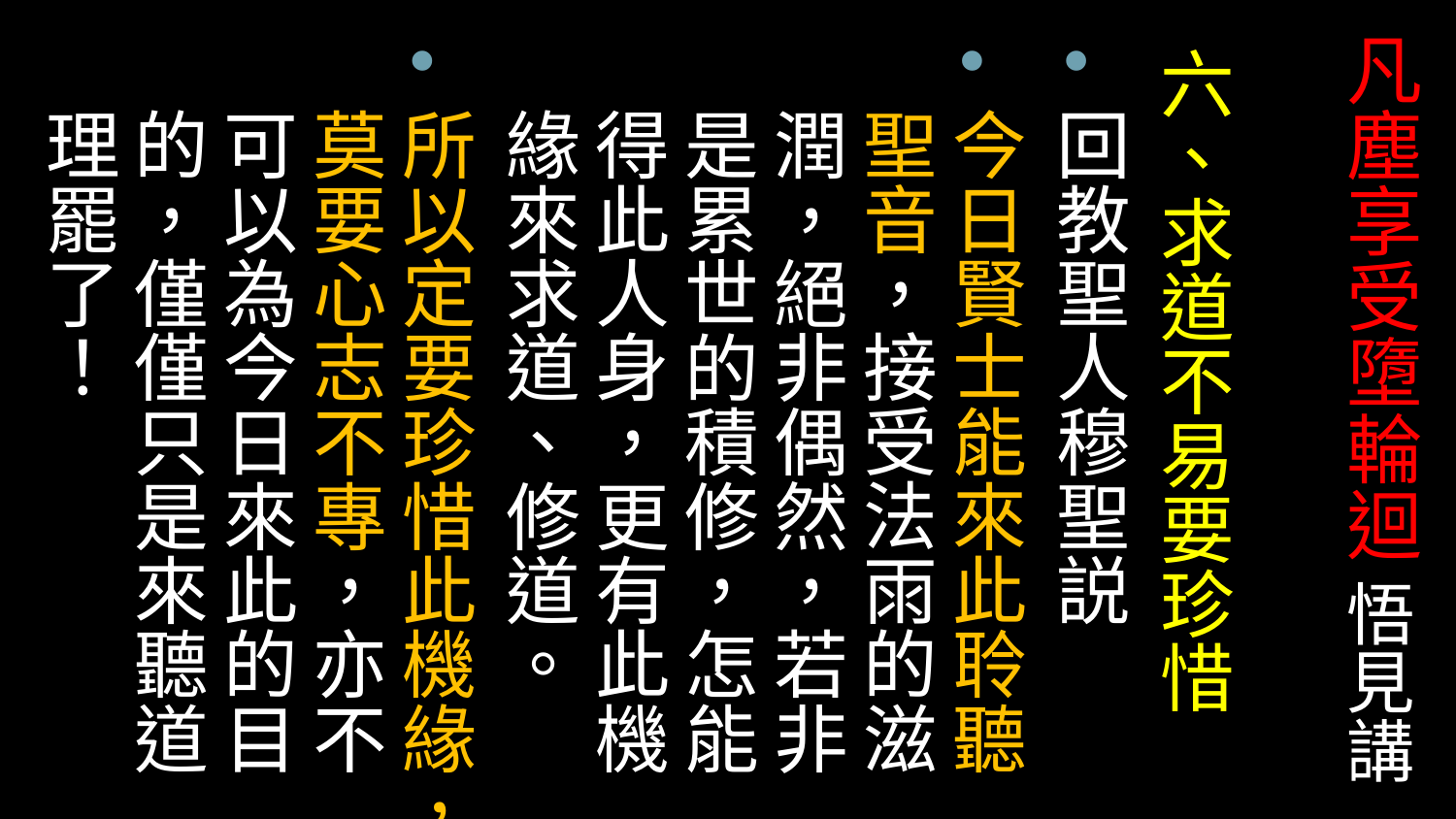

# 凡塵享受墮輪迴 悟見講
六、求道不易要珍惜
回教聖人穆聖説
今日賢士能來此聆聽聖音，接受法雨的滋潤，絕非偶然，若非是累世的積修，怎能得此人身，更有此機緣來求道、修道。
所以定要珍惜此機緣，莫要心志不專，亦不可以為今日來此的目的，僅僅只是來聽道理罷了！